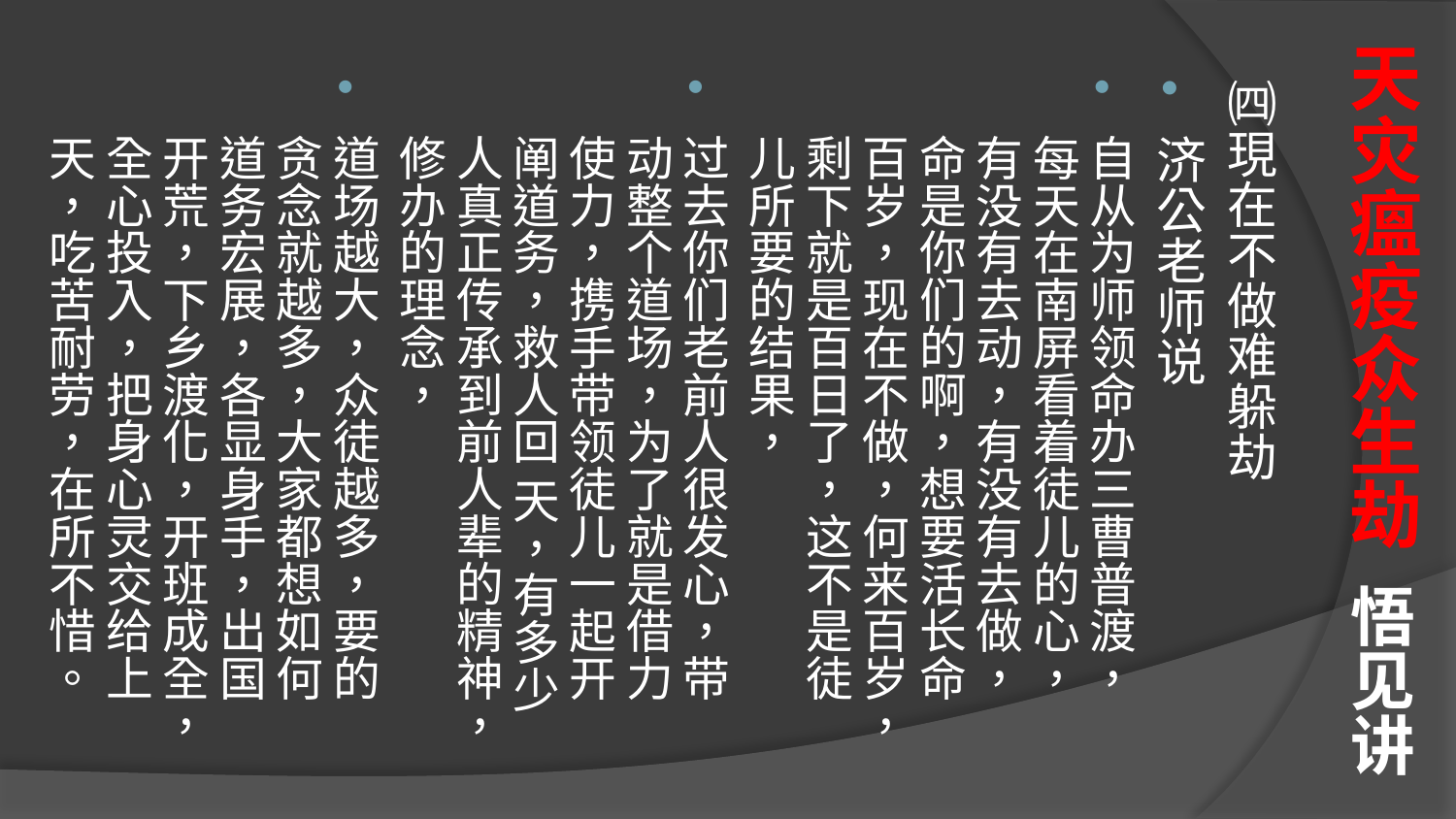

# 天灾瘟疫众生劫  悟见讲
㈣現在不做难躲劫
济公老师说
自从为师领命办三曹普渡，每天在南屏看着徒儿的心，有没有去动，有没有去做，命是你们的啊，想要活长命百岁，现在不做，何来百岁，剩下就是百日了，这不是徒儿所要的结果，
过去你们老前人很发心，带动整个道场，为了就是借力使力，携手带领徒儿一起开阐道务，救人回 天，有多少人真正传承到前人辈的精神，修办的理念，
道场越大，众徒越多，要的贪念就越多，大家都想如何道务宏展，各显身手，出国 开荒，下乡渡化，开班成全，全心投入，把身心灵交给上天，吃苦耐劳，在所不惜。